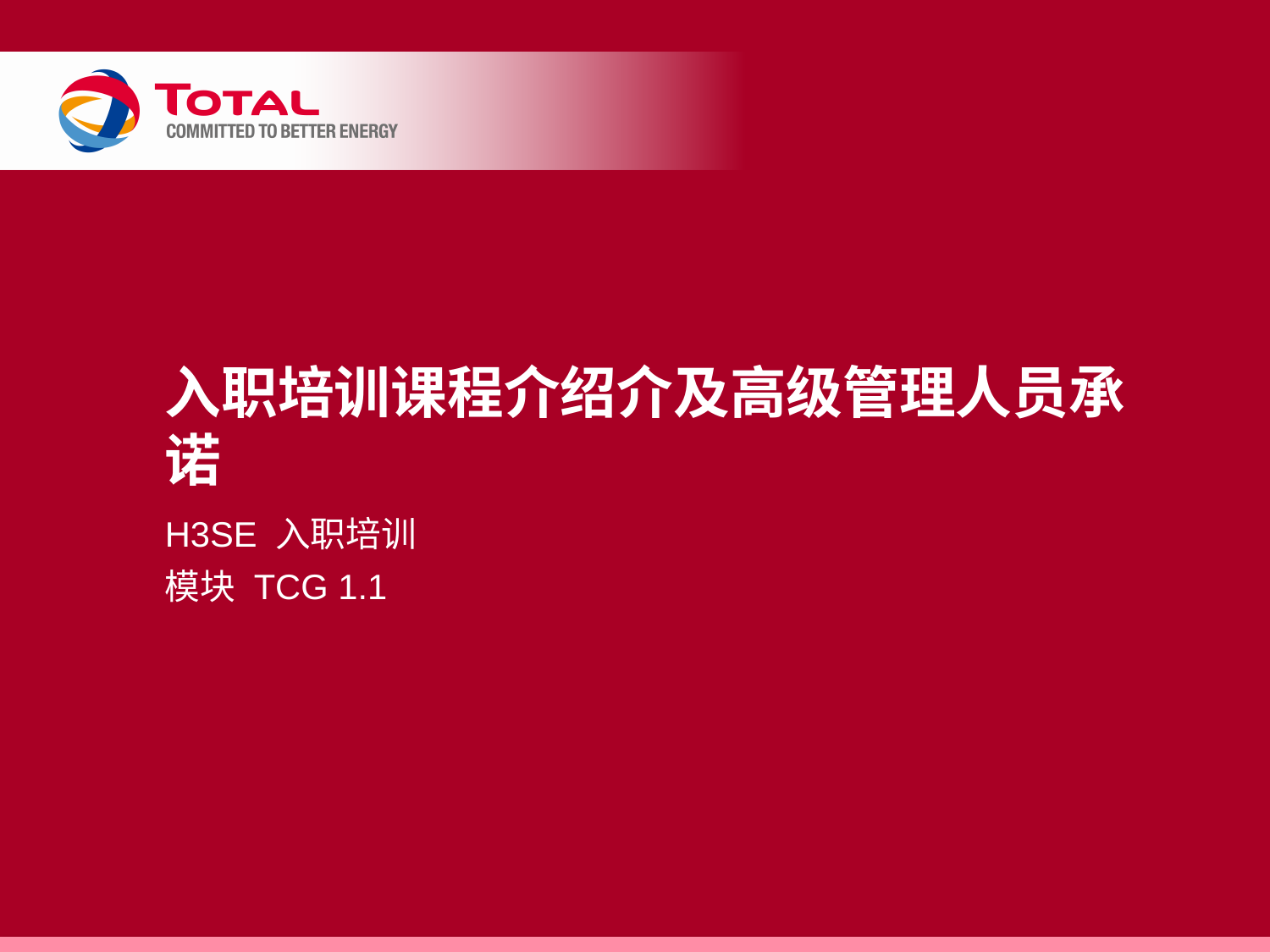

# 入职培训课程介绍介及高级管理人员承诺

H3SE 入职培训
模块 TCG 1.1